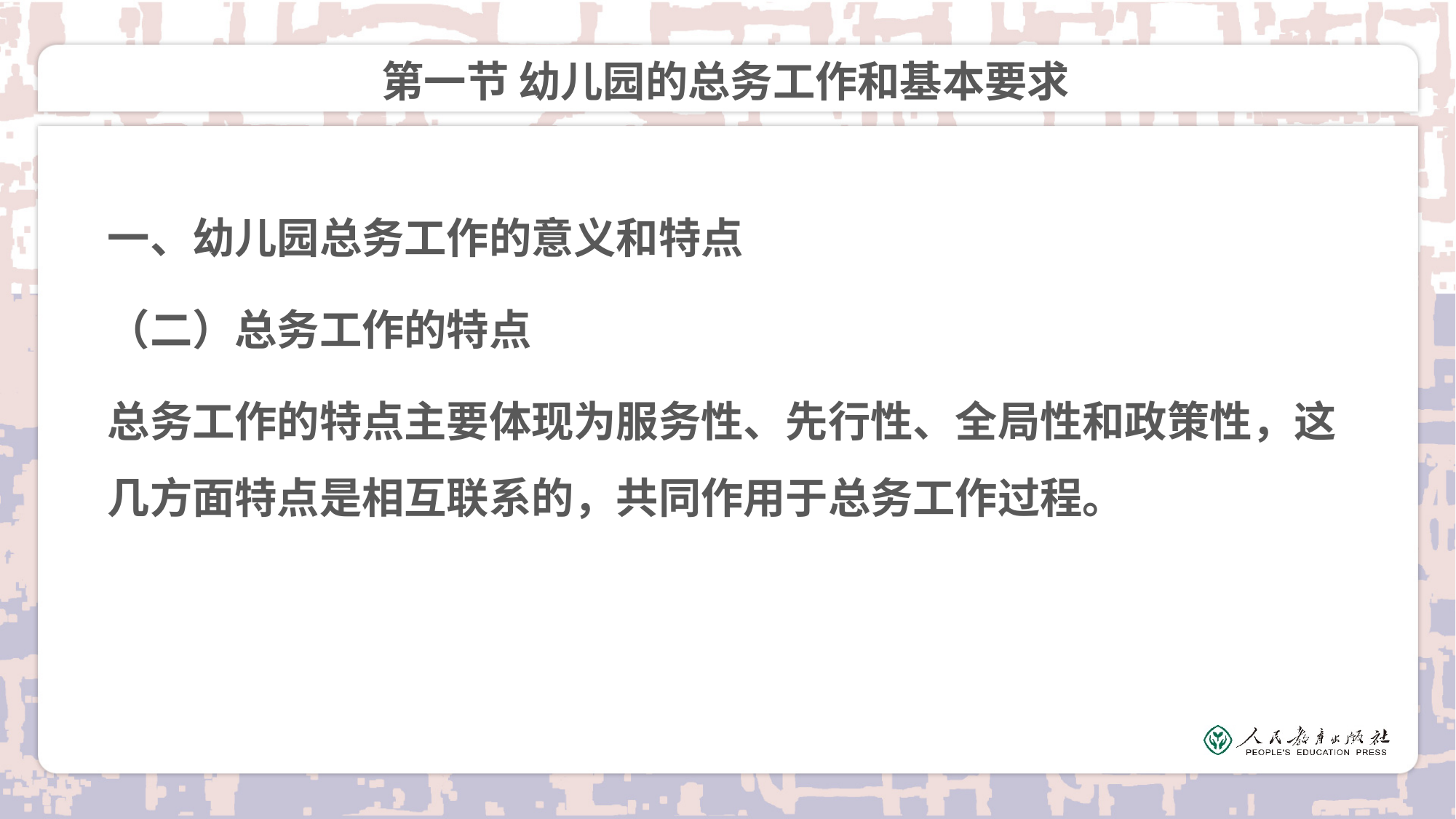

# 第一节 幼儿园的总务工作和基本要求
一、幼儿园总务工作的意义和特点
（二）总务工作的特点
总务工作的特点主要体现为服务性、先行性、全局性和政策性，这几方面特点是相互联系的，共同作用于总务工作过程。